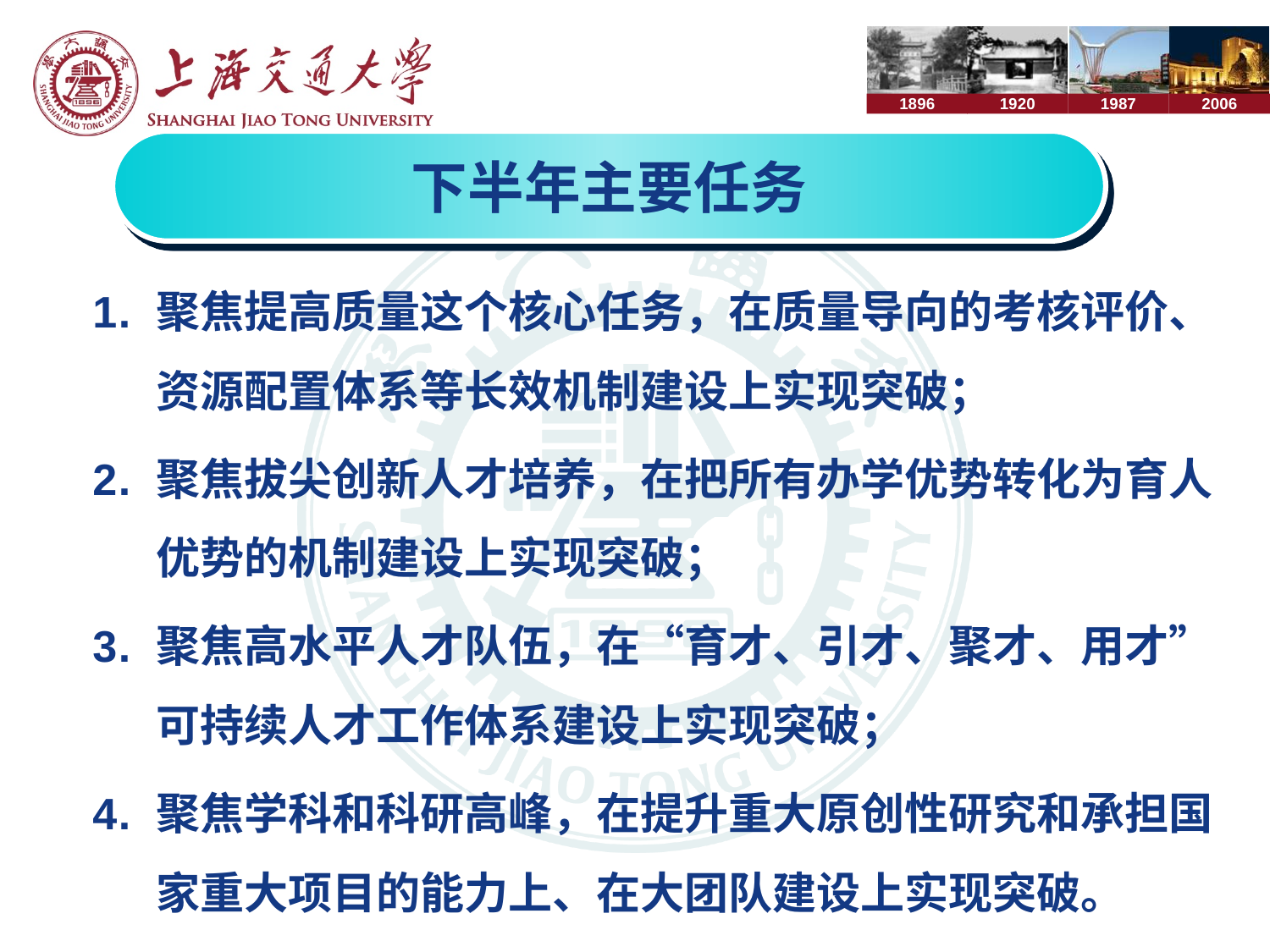

下半年主要任务
聚焦提高质量这个核心任务，在质量导向的考核评价、资源配置体系等长效机制建设上实现突破；
聚焦拔尖创新人才培养，在把所有办学优势转化为育人优势的机制建设上实现突破；
聚焦高水平人才队伍，在“育才、引才、聚才、用才”可持续人才工作体系建设上实现突破；
聚焦学科和科研高峰，在提升重大原创性研究和承担国家重大项目的能力上、在大团队建设上实现突破。